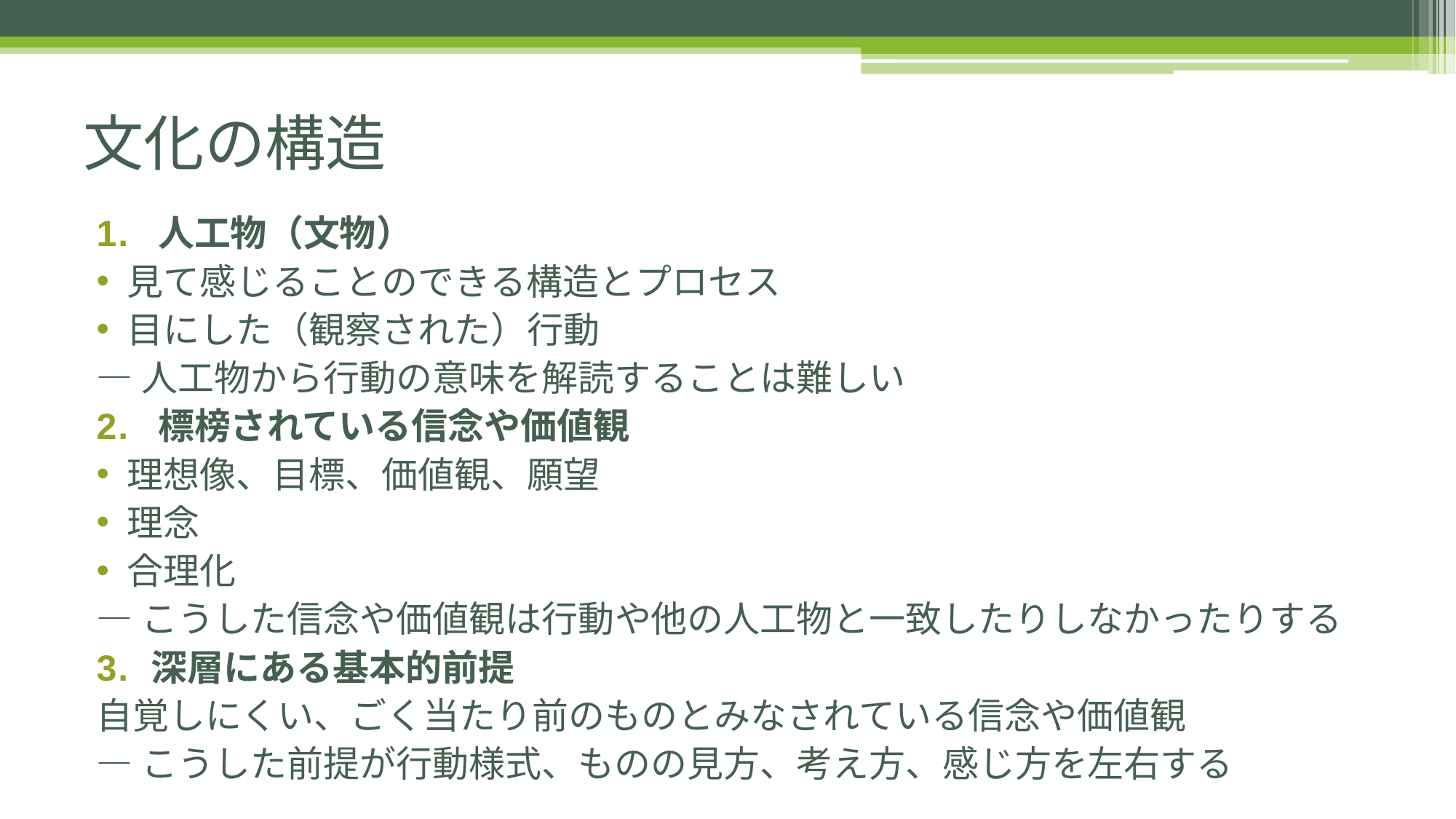

# 文化の構造
人工物（文物）
見て感じることのできる構造とプロセス
目にした（観察された）行動
―人工物から行動の意味を解読することは難しい
標榜されている信念や価値観
理想像、目標、価値観、願望
理念
合理化
―こうした信念や価値観は行動や他の人工物と一致したりしなかったりする
深層にある基本的前提
自覚しにくい、ごく当たり前のものとみなされている信念や価値観
―こうした前提が行動様式、ものの見方、考え方、感じ方を左右する